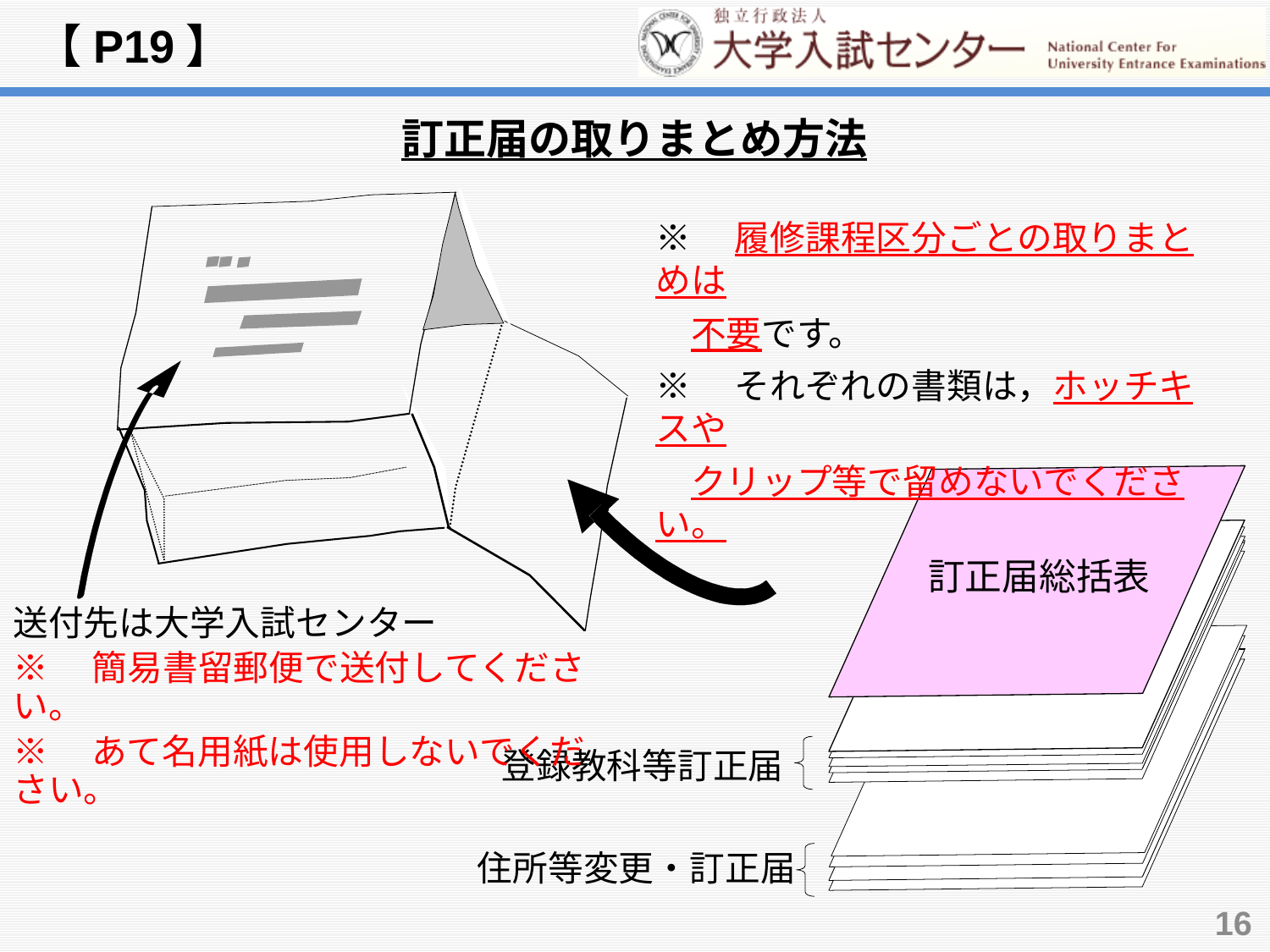

【P19】
訂正届の取りまとめ方法

※　履修課程区分ごとの取りまとめは
　不要です。
※　それぞれの書類は，ホッチキスや
　クリップ等で留めないでください。

訂正届総括表

送付先は大学入試センター
※　簡易書留郵便で送付してください。
※　あて名用紙は使用しないでください。

登録教科等訂正届
住所等変更・訂正届
16